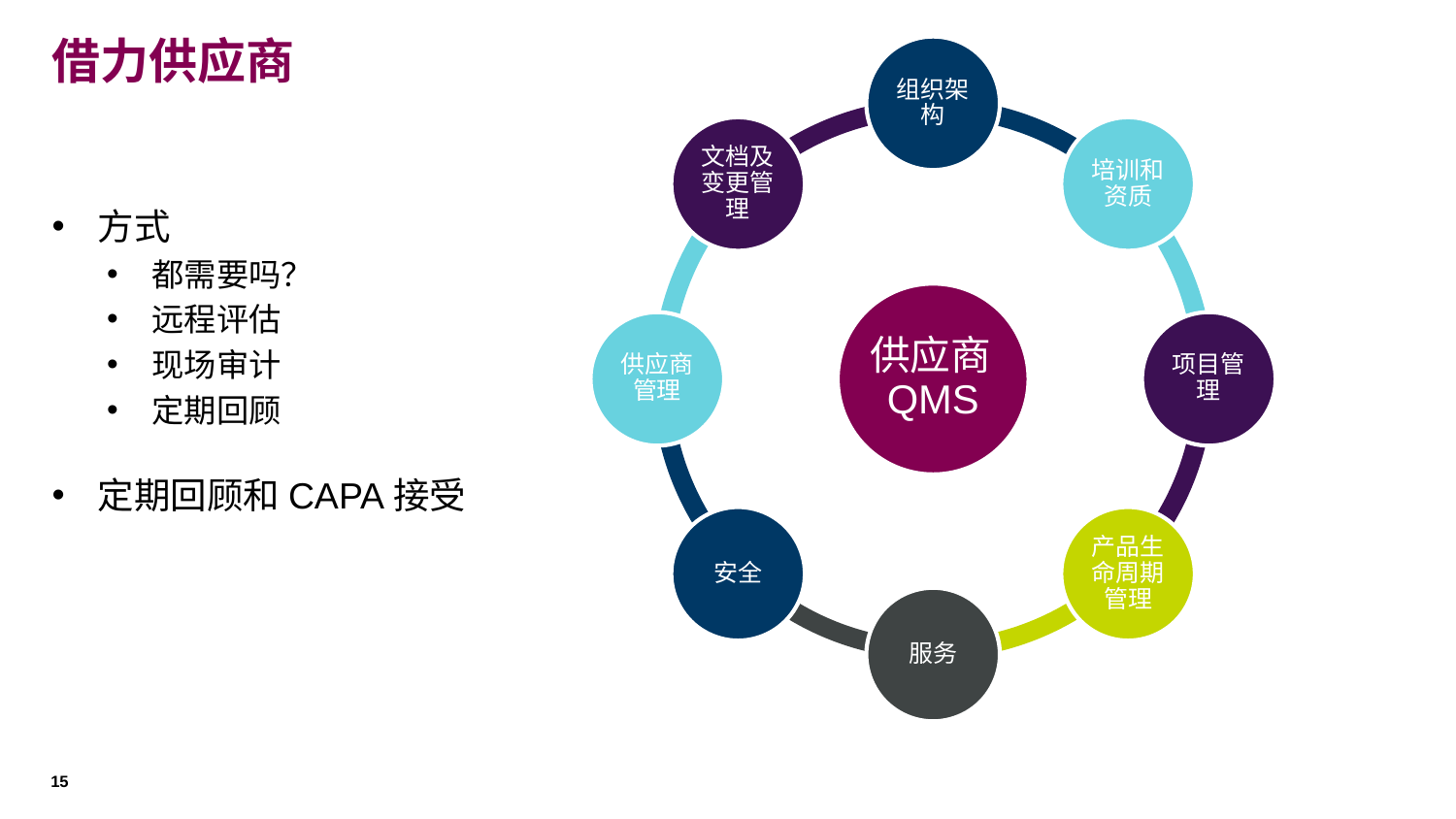

# 借力供应商
供应商QMS
组织架构
培训和资质
项目管理
产品生命周期管理
服务
安全
供应商管理
文档及变更管理
方式
都需要吗？
远程评估
现场审计
定期回顾

定期回顾和CAPA接受

15